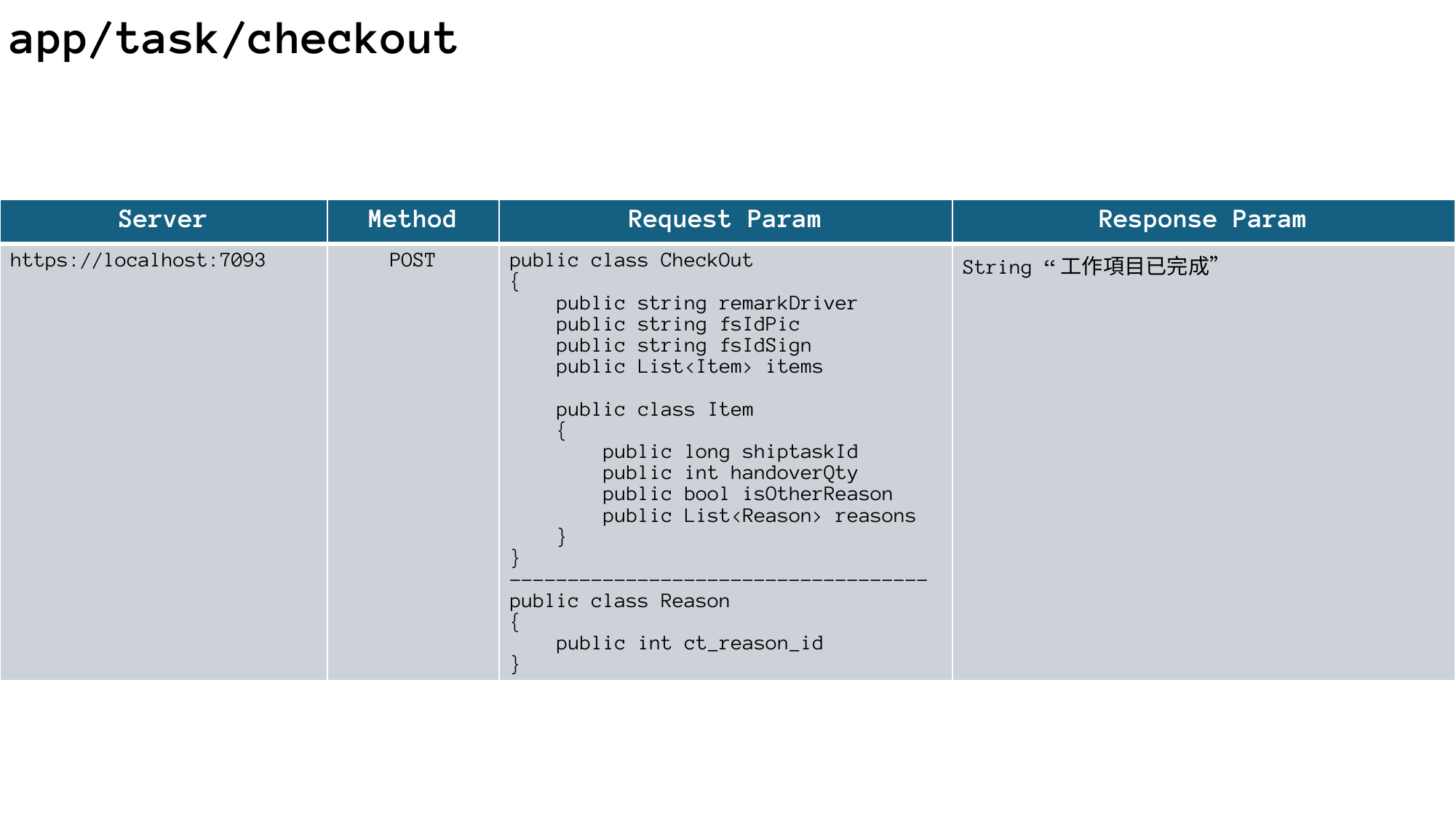

app/task/checkout
| Server | Method | Request Param | Response Param |
| --- | --- | --- | --- |
| https://localhost:7093 | POST | public class CheckOut { public string remarkDriver public string fsIdPic public string fsIdSign public List<Item> items public class Item { public long shiptaskId public int handoverQty public bool isOtherReason public List<Reason> reasons } } ------------------------------------ public class Reason { public int ct\_reason\_id } | String “工作項目已完成” |